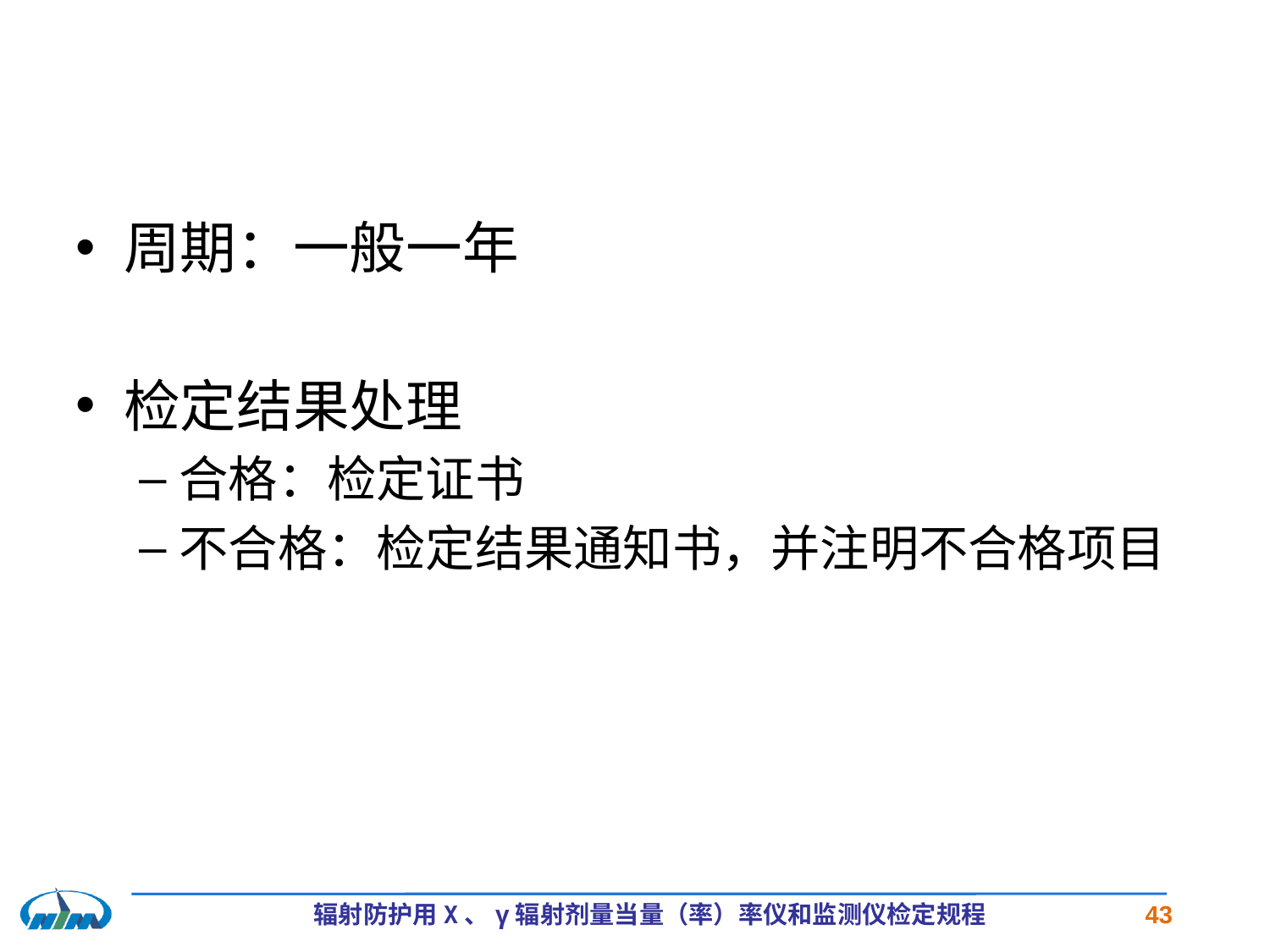

#
周期：一般一年

检定结果处理
合格：检定证书
不合格：检定结果通知书，并注明不合格项目